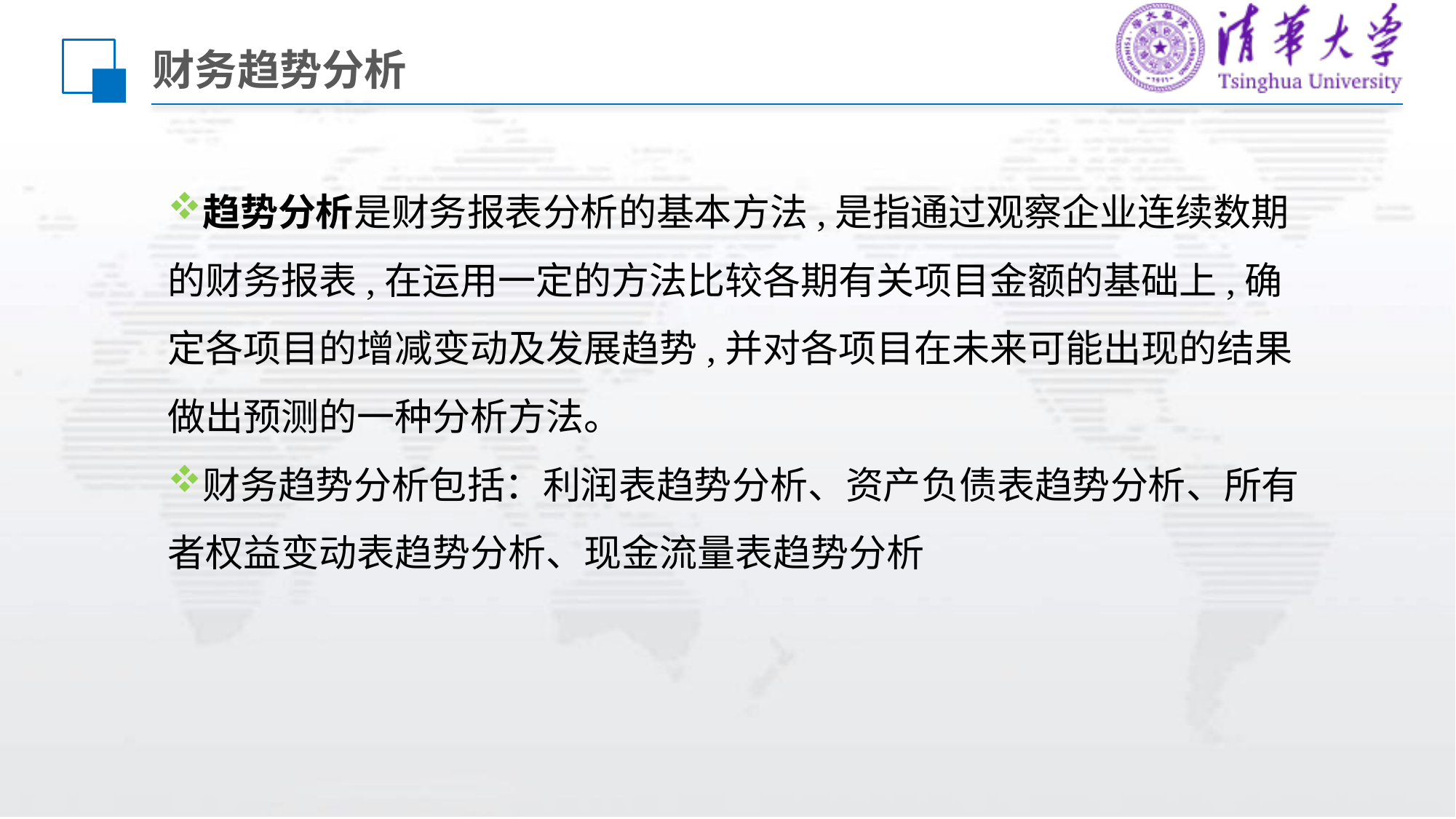

# 财务趋势分析
趋势分析是财务报表分析的基本方法,是指通过观察企业连续数期的财务报表,在运用一定的方法比较各期有关项目金额的基础上,确定各项目的增减变动及发展趋势,并对各项目在未来可能出现的结果做出预测的一种分析方法。
财务趋势分析包括：利润表趋势分析、资产负债表趋势分析、所有者权益变动表趋势分析、现金流量表趋势分析